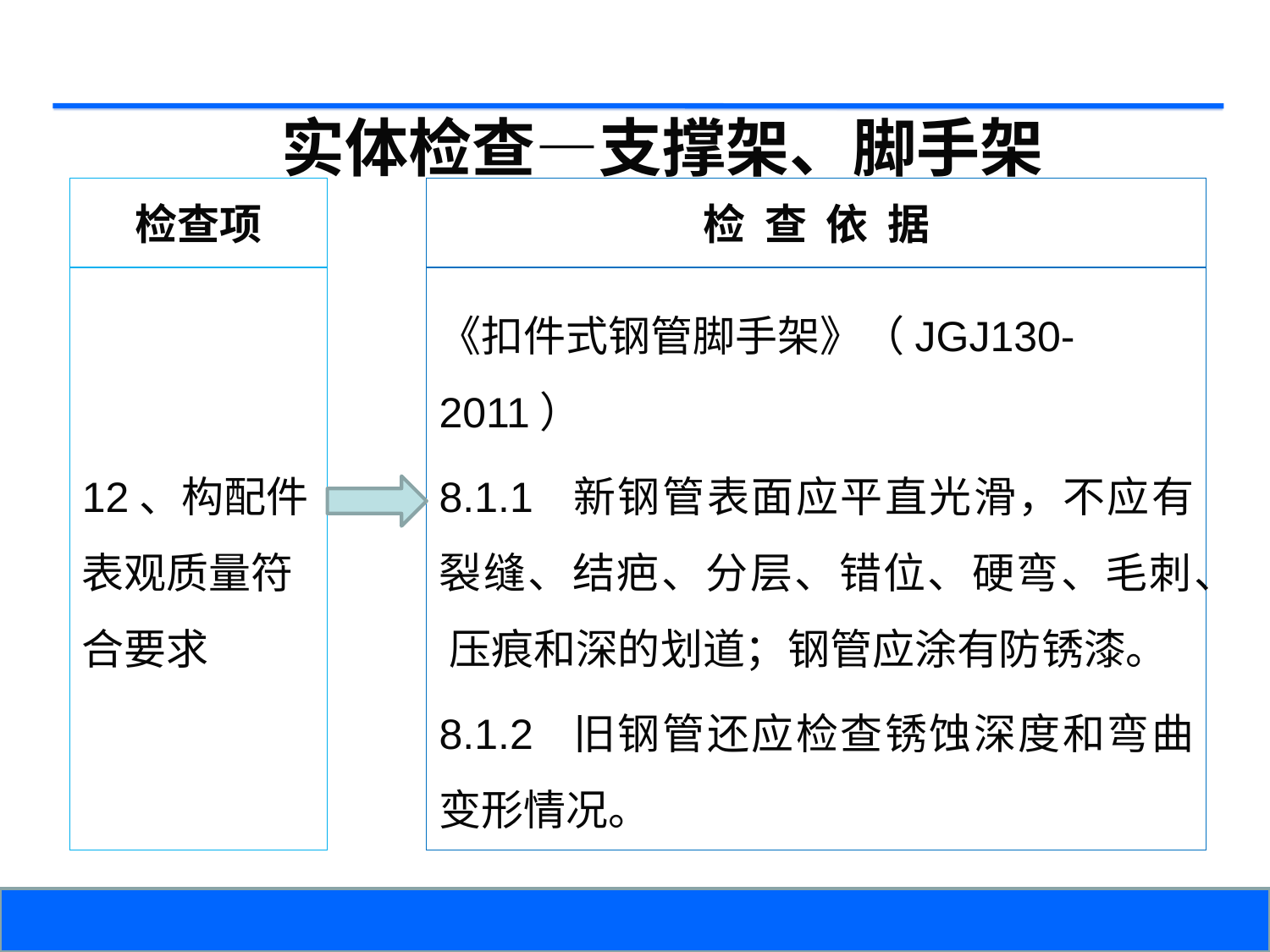

实体检查—支撑架、脚手架
检查项
检  查  依  据
12、构配件表观质量符合要求
《扣件式钢管脚手架》（JGJ130-2011）
8.1.1  新钢管表面应平直光滑，不应有裂缝、结疤、分层、错位、硬弯、毛刺、 压痕和深的划道；钢管应涂有防锈漆。
8.1.2  旧钢管还应检查锈蚀深度和弯曲变形情况。